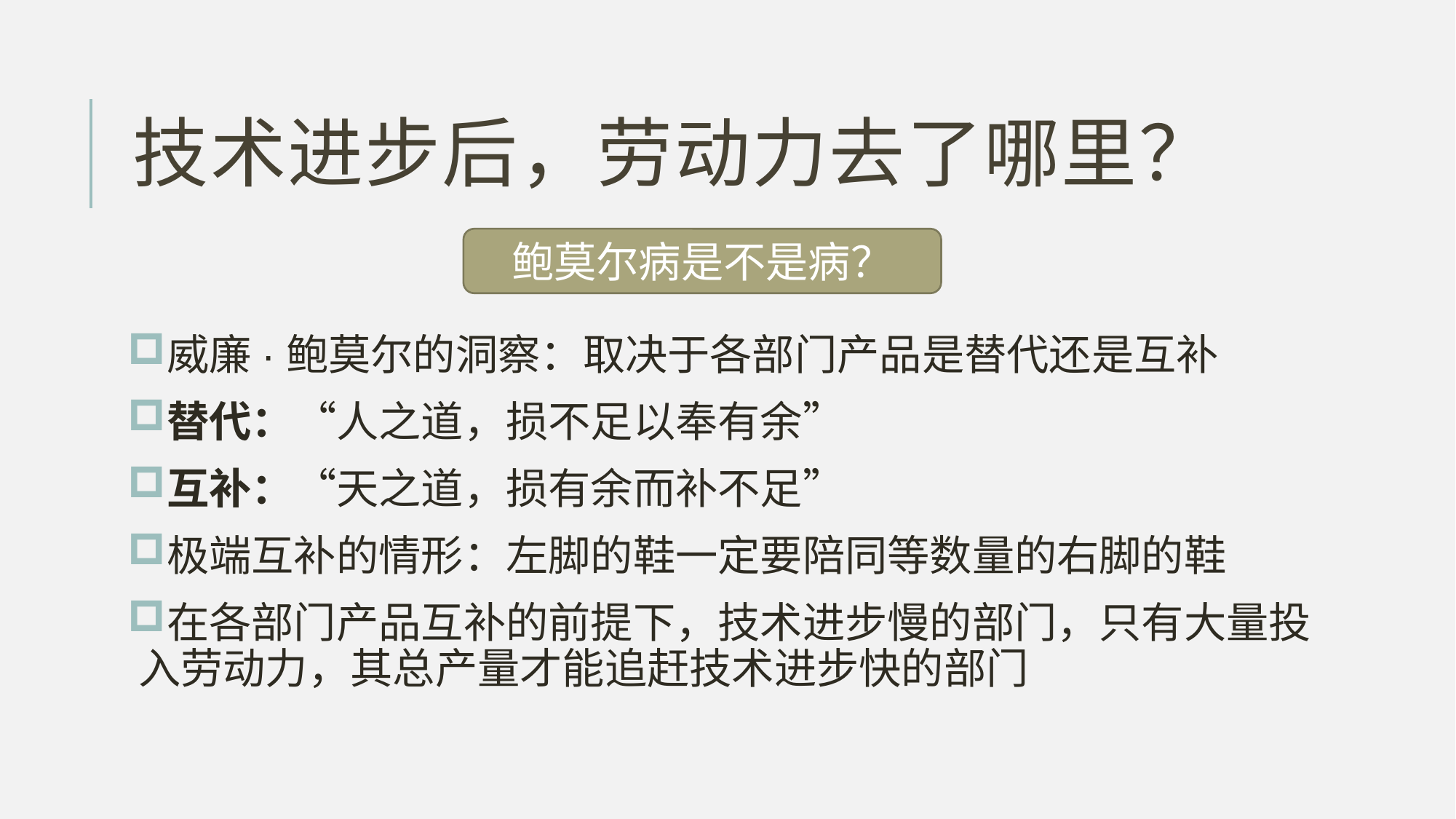

# 技术进步后，劳动力去了哪里？
鲍莫尔病是不是病？
威廉·鲍莫尔的洞察：取决于各部门产品是替代还是互补
替代：“人之道，损不足以奉有余”
互补：“天之道，损有余而补不足”
极端互补的情形：左脚的鞋一定要陪同等数量的右脚的鞋
在各部门产品互补的前提下，技术进步慢的部门，只有大量投入劳动力，其总产量才能追赶技术进步快的部门